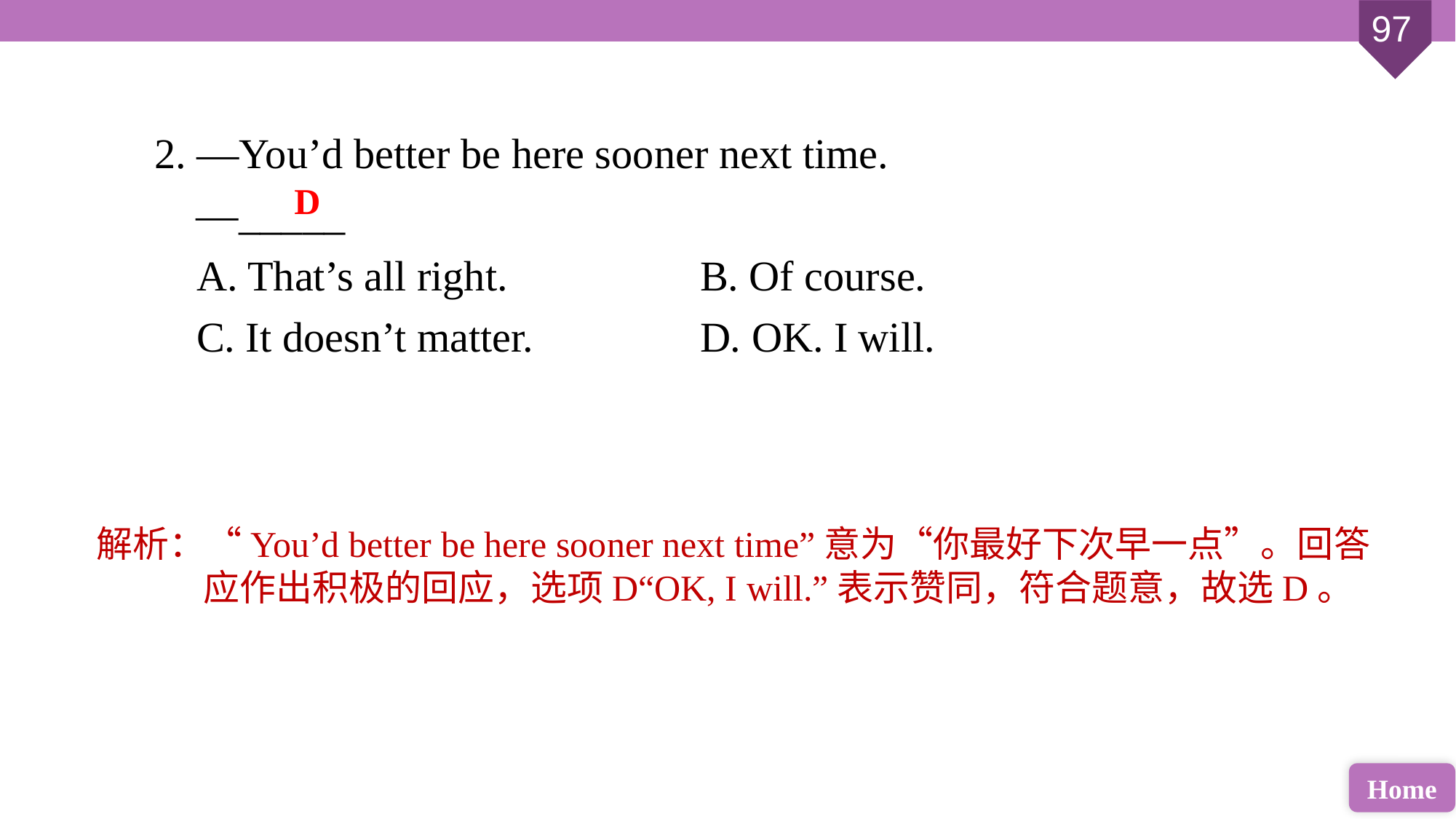

2. —You’d better be here sooner next time.
    —_____
    A. That’s all right. 		B. Of course.
    C. It doesn’t matter. 		D. OK. I will.
D
解析：“You’d better be here sooner next time”意为“你最好下次早一点”。回答应作出积极的回应，选项D“OK, I will.”表示赞同，符合题意，故选D。